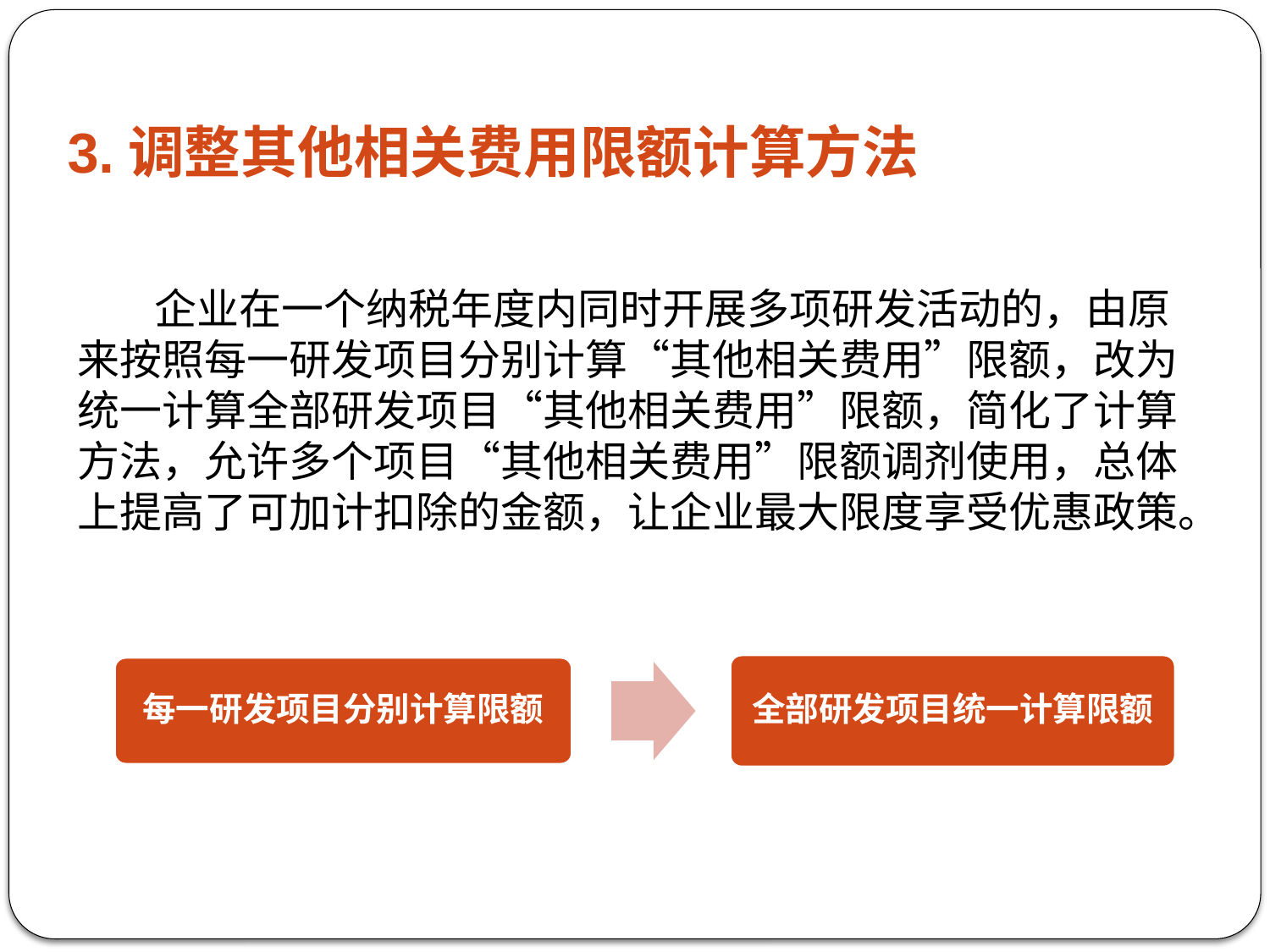

# 3.调整其他相关费用限额计算方法
   企业在一个纳税年度内同时开展多项研发活动的，由原来按照每一研发项目分别计算“其他相关费用”限额，改为统一计算全部研发项目“其他相关费用”限额，简化了计算方法，允许多个项目“其他相关费用”限额调剂使用，总体上提高了可加计扣除的金额，让企业最大限度享受优惠政策。
每一研发项目分别计算限额

全部研发项目统一计算限额